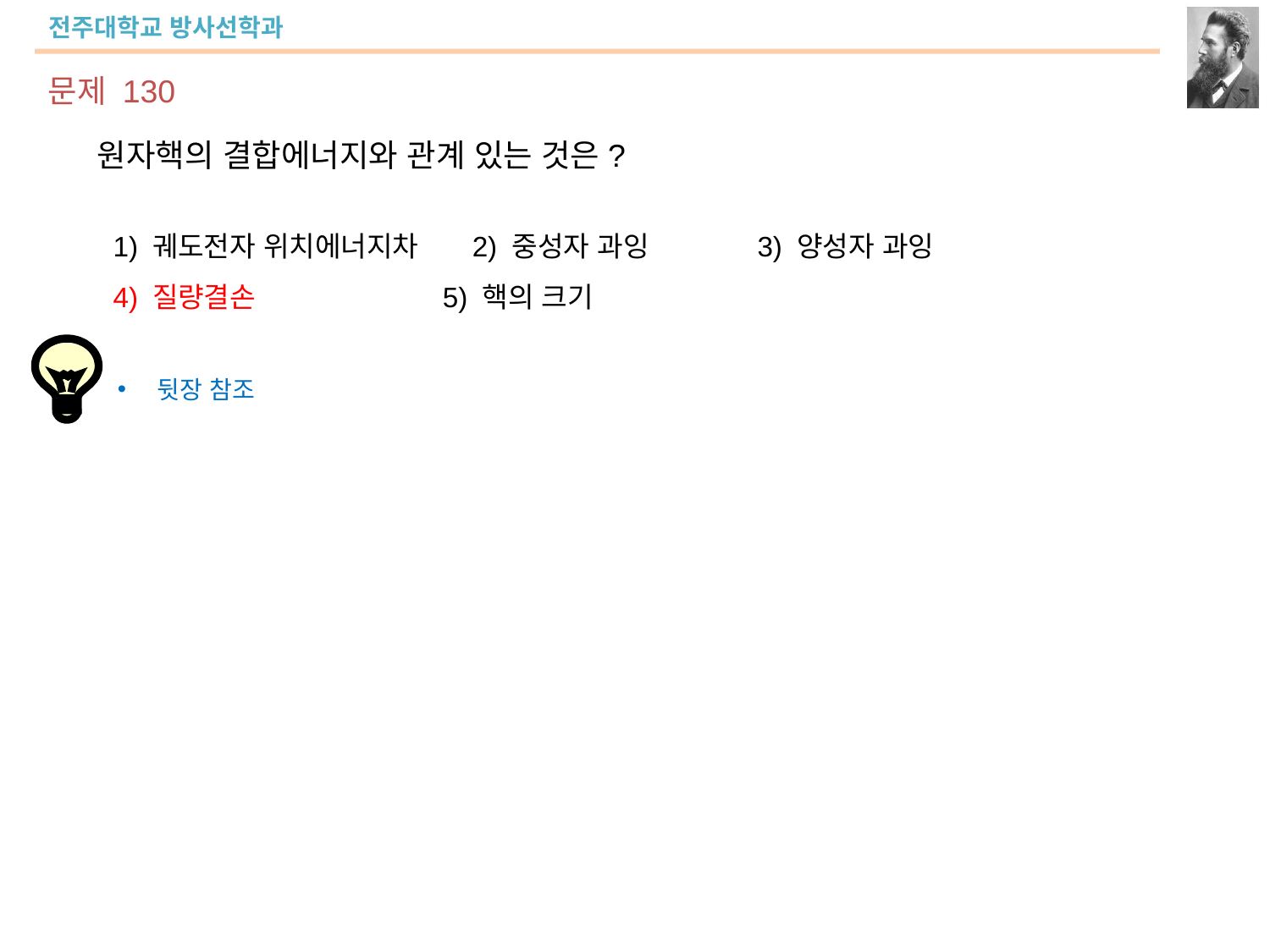

문제 130
원자핵의 결합에너지와 관계 있는 것은?

  1) 궤도전자 위치에너지차      2) 중성자 과잉             3) 양성자 과잉
  4) 질량결손                       5) 핵의 크기

뒷장 참조